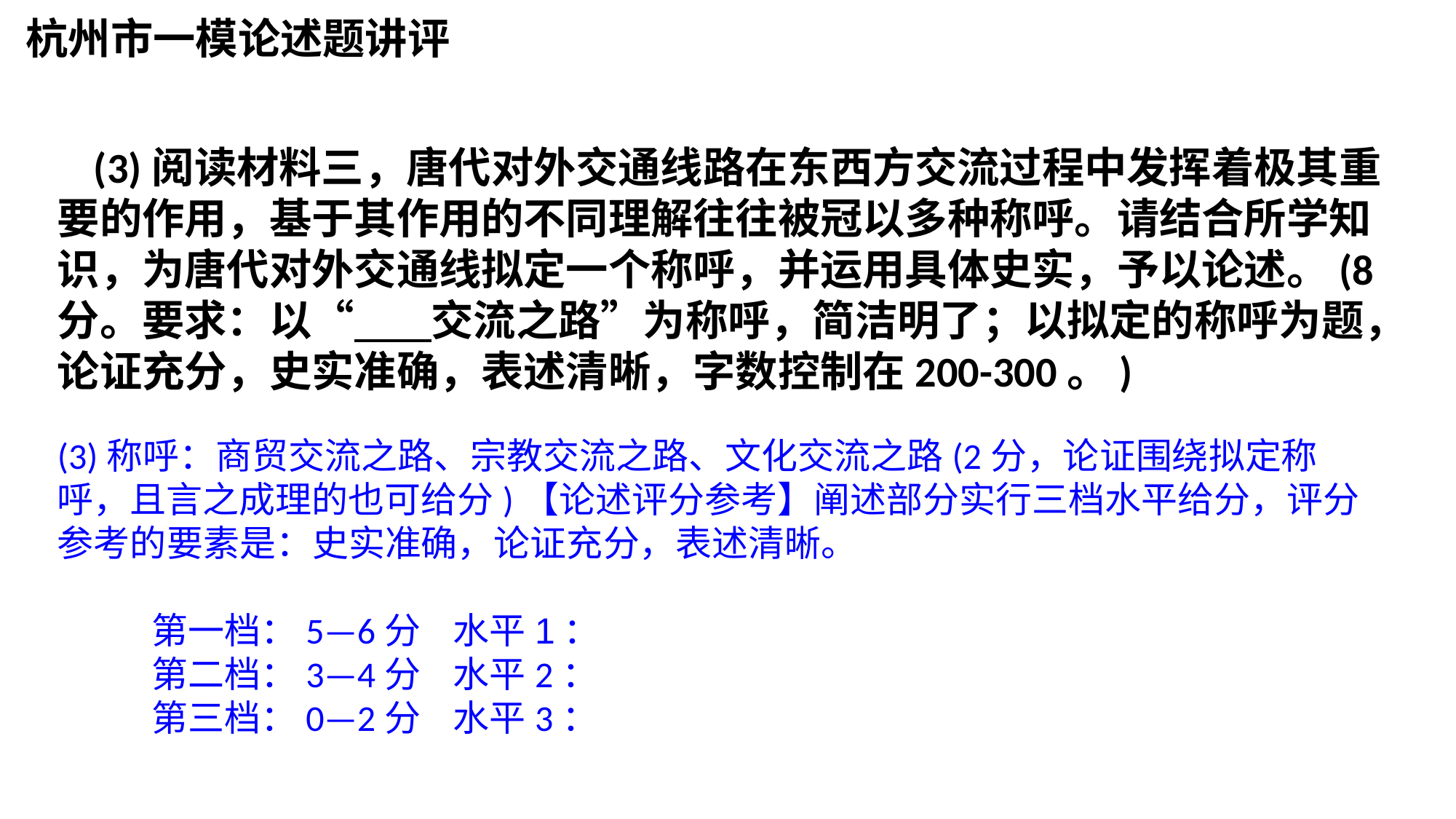

# 杭州市一模论述题讲评
(3)阅读材料三，唐代对外交通线路在东西方交流过程中发挥着极其重要的作用，基于其作用的不同理解往往被冠以多种称呼。请结合所学知识，为唐代对外交通线拟定一个称呼，并运用具体史实，予以论述。(8分。要求：以“        交流之路”为称呼，简洁明了；以拟定的称呼为题，论证充分，史实准确，表述清晰，字数控制在200-300。)
(3)称呼：商贸交流之路、宗教交流之路、文化交流之路(2分，论证围绕拟定称呼，且言之成理的也可给分)【论述评分参考】阐述部分实行三档水平给分，评分参考的要素是：史实准确，论证充分，表述清晰。

      第一档：5—6分    水平1：
      第二档：3—4分    水平2：
      第三档：0—2分    水平3：